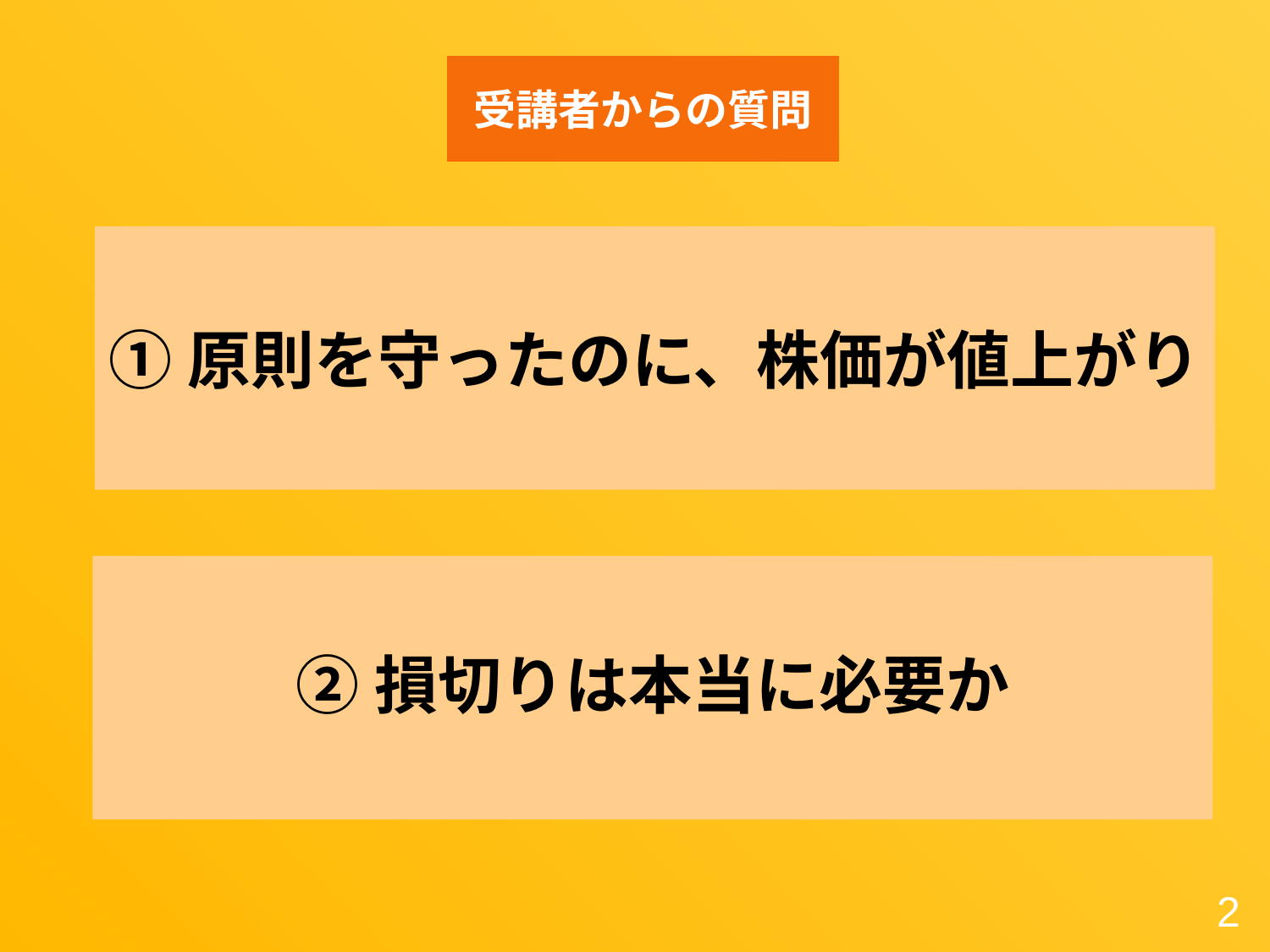

受講者からの質問

①原則を守ったのに、株価が値上がり

②損切りは本当に必要か

2